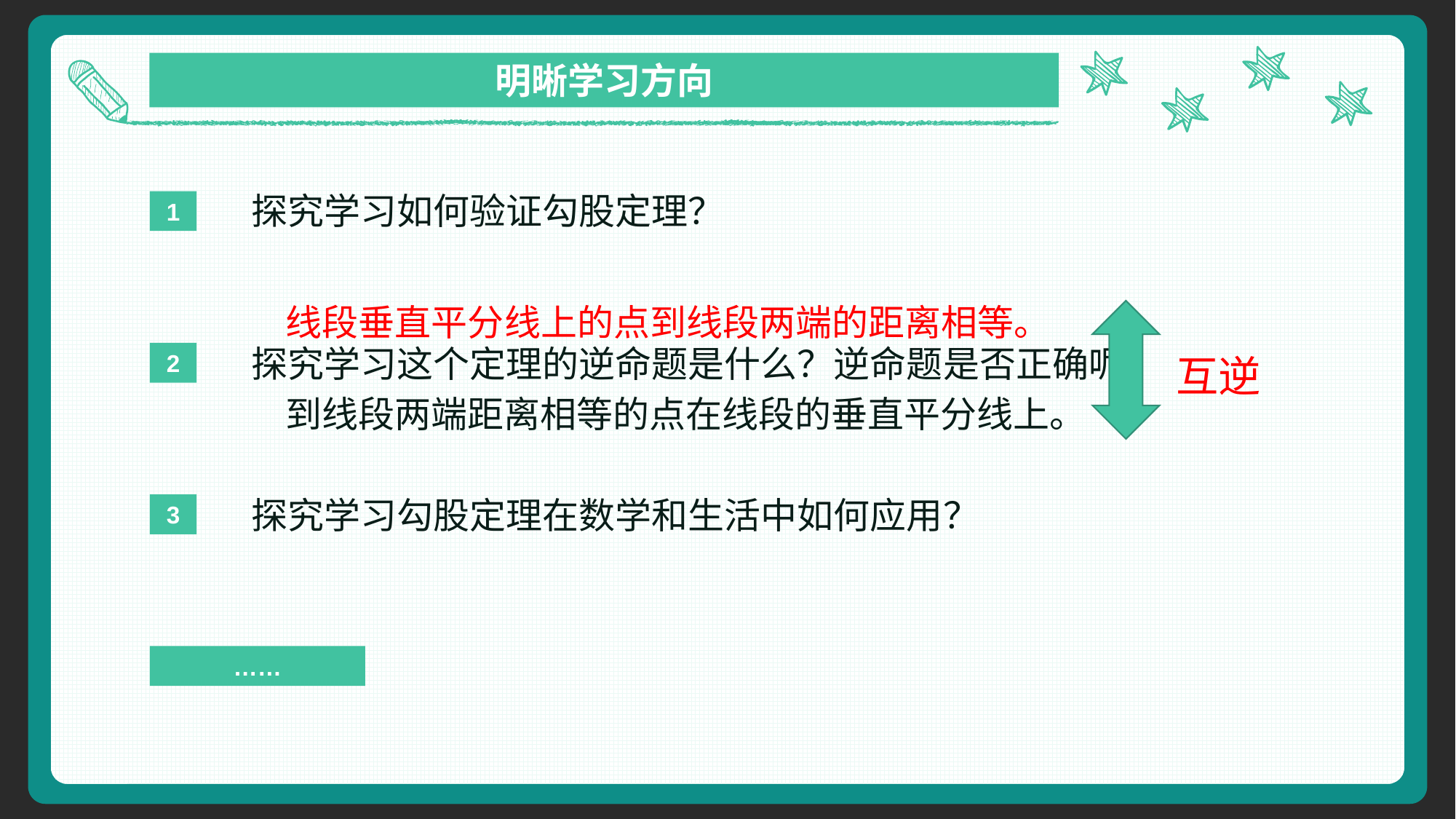

明晰学习方向

探究学习如何验证勾股定理？
1
线段垂直平分线上的点到线段两端的距离相等。
探究学习这个定理的逆命题是什么？逆命题是否正确呢？

2
互逆
到线段两端距离相等的点在线段的垂直平分线上。
探究学习勾股定理在数学和生活中如何应用？
3
……